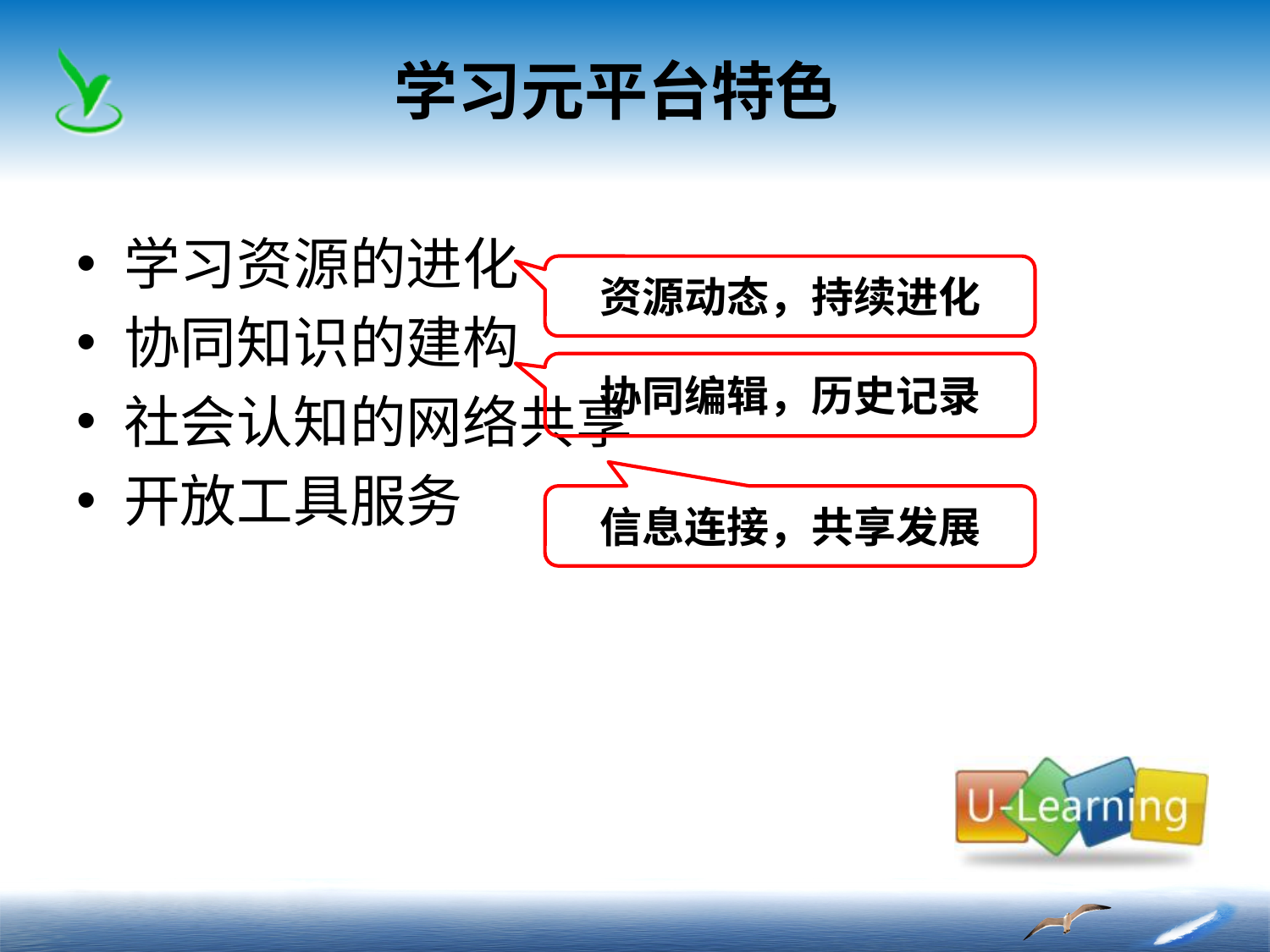

# 学习元平台特色
学习资源的进化
协同知识的建构
社会认知的网络共享
开放工具服务

资源动态，持续进化
协同编辑，历史记录
信息连接，共享发展